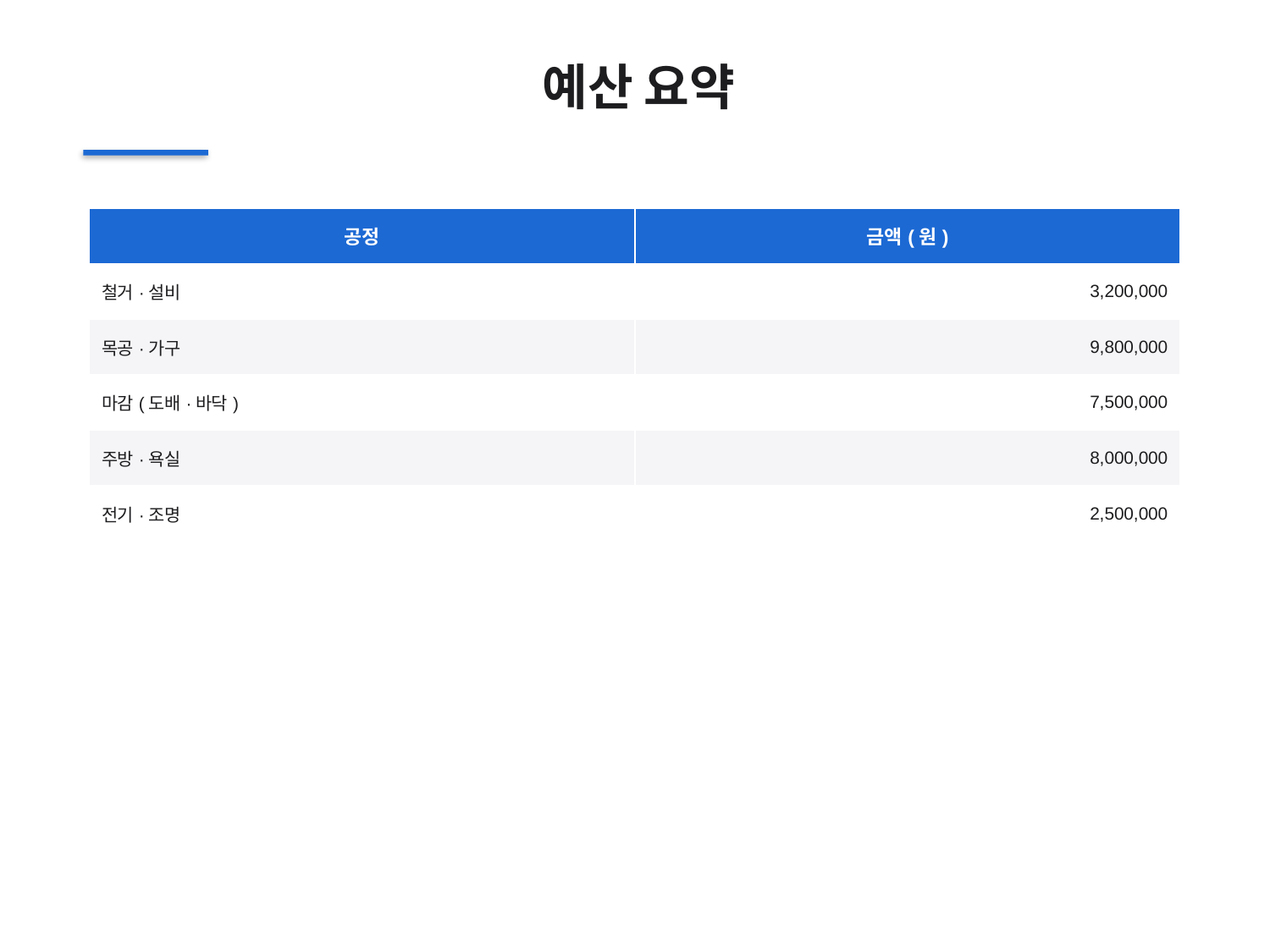

예산 요약

| 공정 | 금액(원) |
| --- | --- |
| 철거·설비 | 3,200,000 |
| 목공·가구 | 9,800,000 |
| 마감(도배·바닥) | 7,500,000 |
| 주방·욕실 | 8,000,000 |
| 전기·조명 | 2,500,000 |